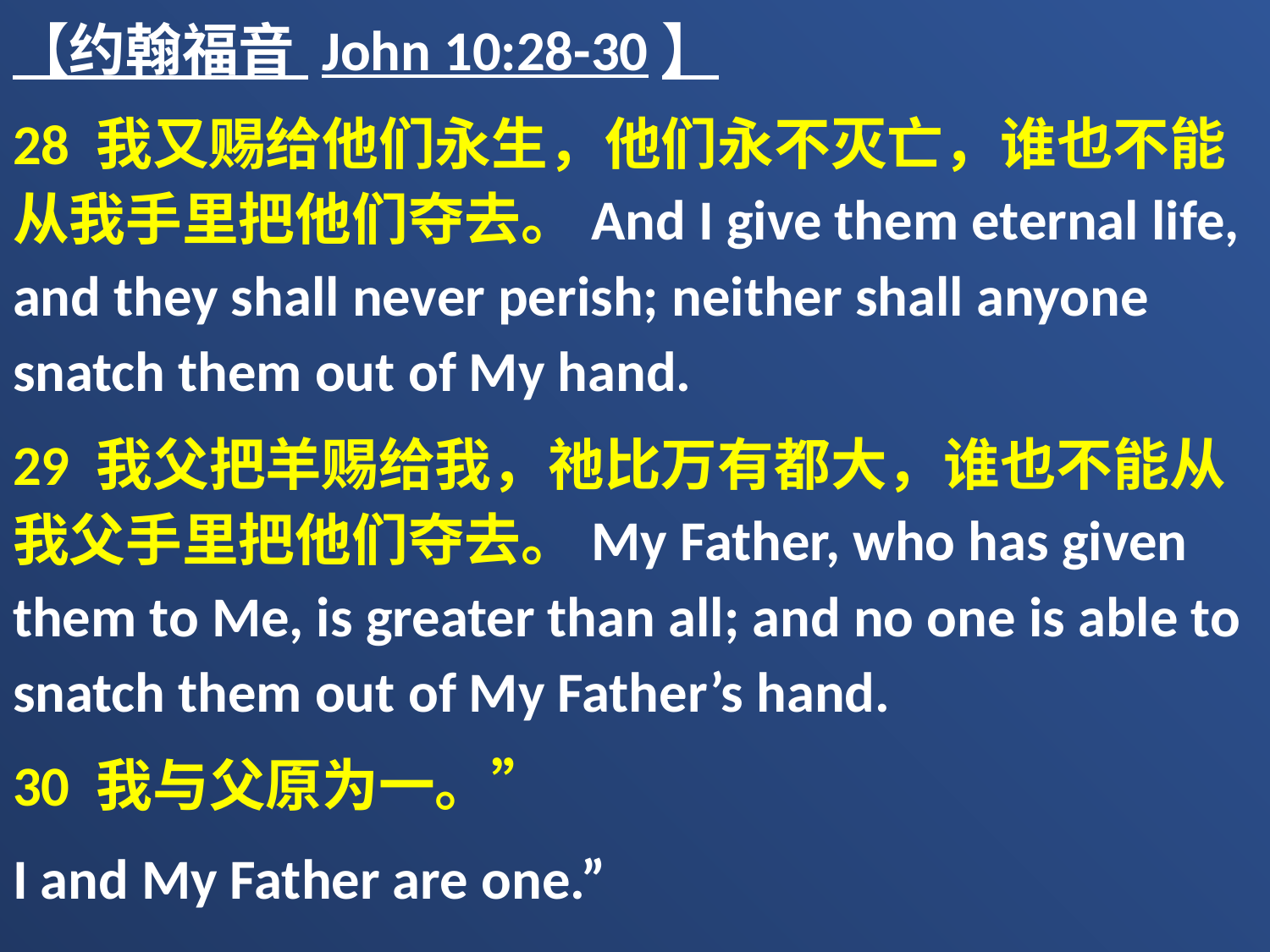

【约翰福音 John 10:28-30】
28 我又赐给他们永生，他们永不灭亡，谁也不能从我手里把他们夺去。And I give them eternal life, and they shall never perish; neither shall anyone snatch them out of My hand.
29 我父把羊赐给我，祂比万有都大，谁也不能从我父手里把他们夺去。My Father, who has given them to Me, is greater than all; and no one is able to snatch them out of My Father’s hand.
30 我与父原为一。”
I and My Father are one.”